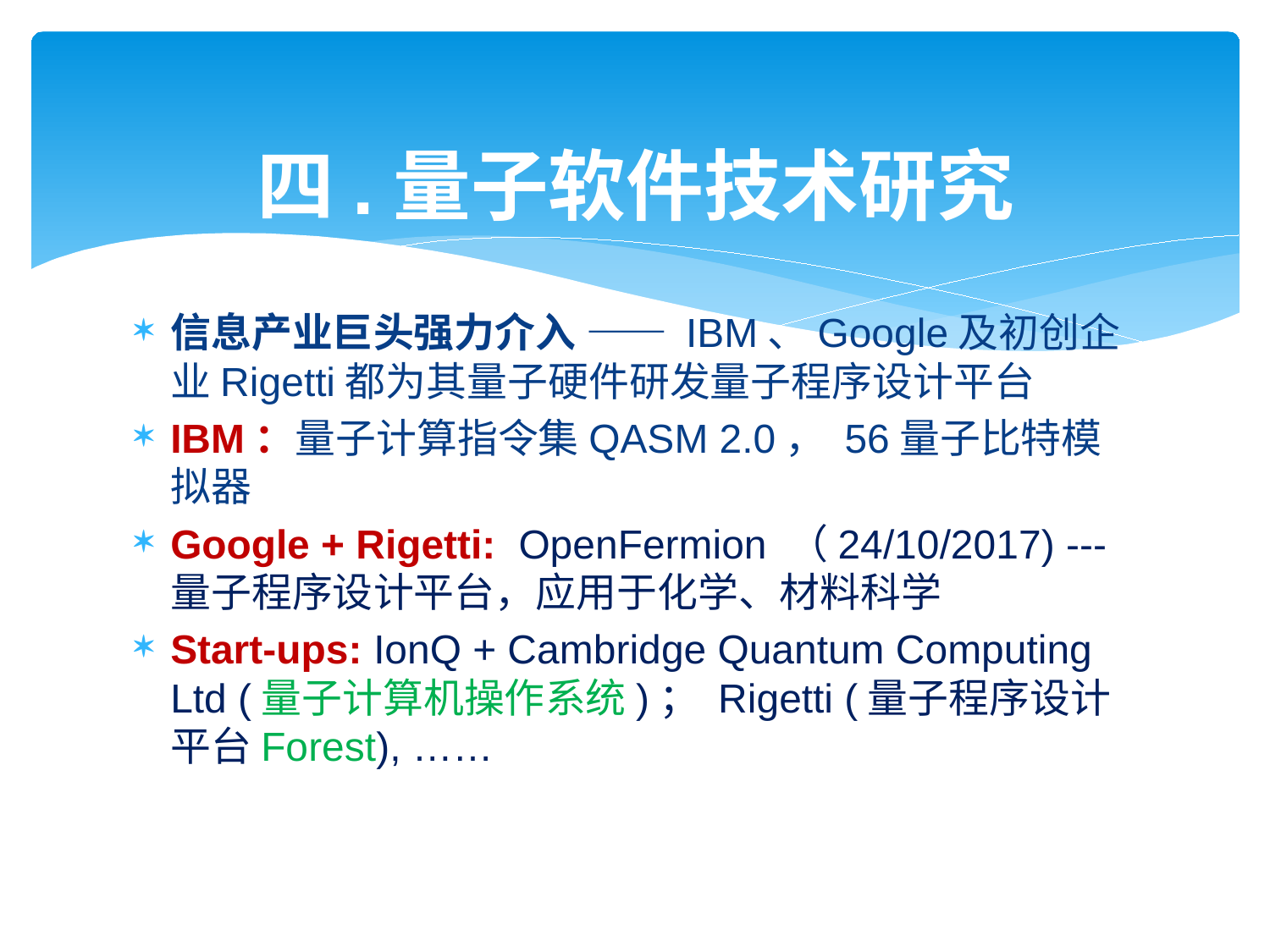

# 四.量子软件技术研究
信息产业巨头强力介入 —— IBM、Google及初创企业Rigetti都为其量子硬件研发量子程序设计平台
IBM：量子计算指令集QASM 2.0， 56量子比特模拟器
Google + Rigetti:  OpenFermion （24/10/2017) ---量子程序设计平台，应用于化学、材料科学
Start-ups: IonQ + Cambridge Quantum Computing Ltd (量子计算机操作系统)； Rigetti (量子程序设计平台Forest), ……